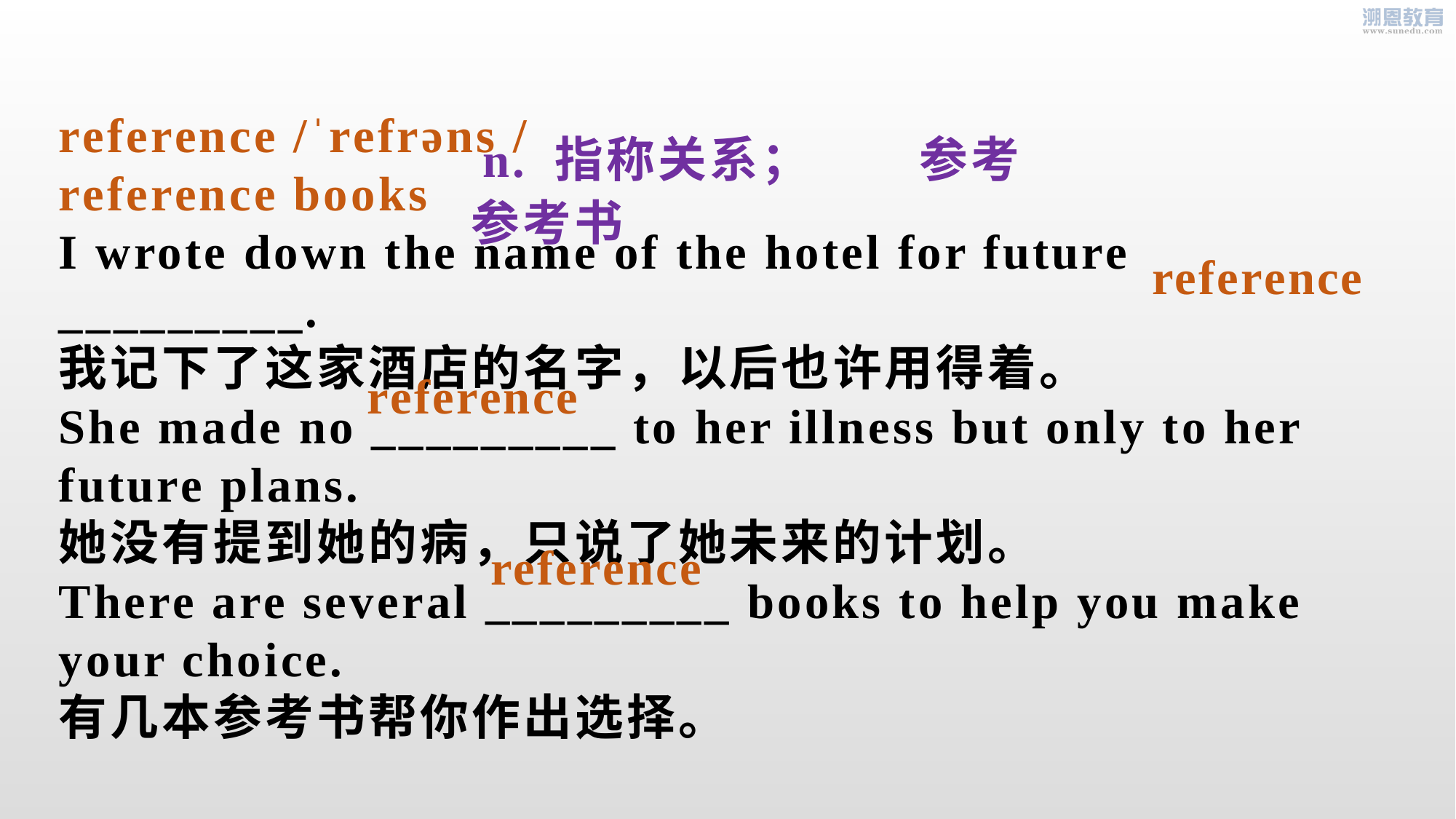

reference /ˈrefrəns /
reference books
I wrote down the name of the hotel for future _________.
我记下了这家酒店的名字，以后也许用得着。
She made no _________ to her illness but only to her future plans.
她没有提到她的病，只说了她未来的计划。
There are several _________ books to help you make your choice.
有几本参考书帮你作出选择。
n. 指称关系；	参考
 参考书
reference
reference
reference